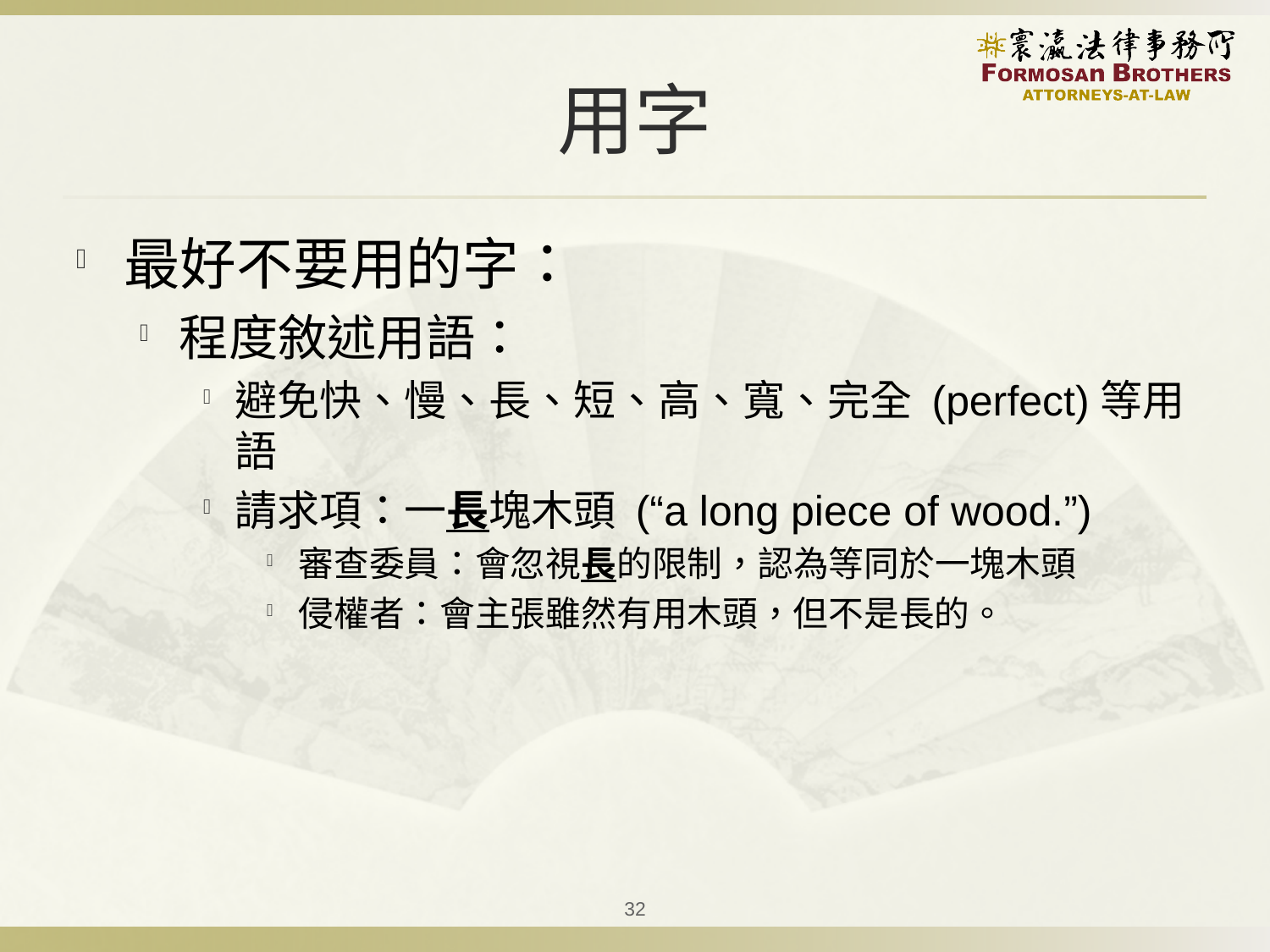

# 用字
最好不要用的字：
程度敘述用語：
避免快、慢、長、短、高、寬、完全 (perfect)等用語
請求項：一長塊木頭 (“a long piece of wood.”)
審查委員：會忽視長的限制，認為等同於一塊木頭
侵權者：會主張雖然有用木頭，但不是長的。

32